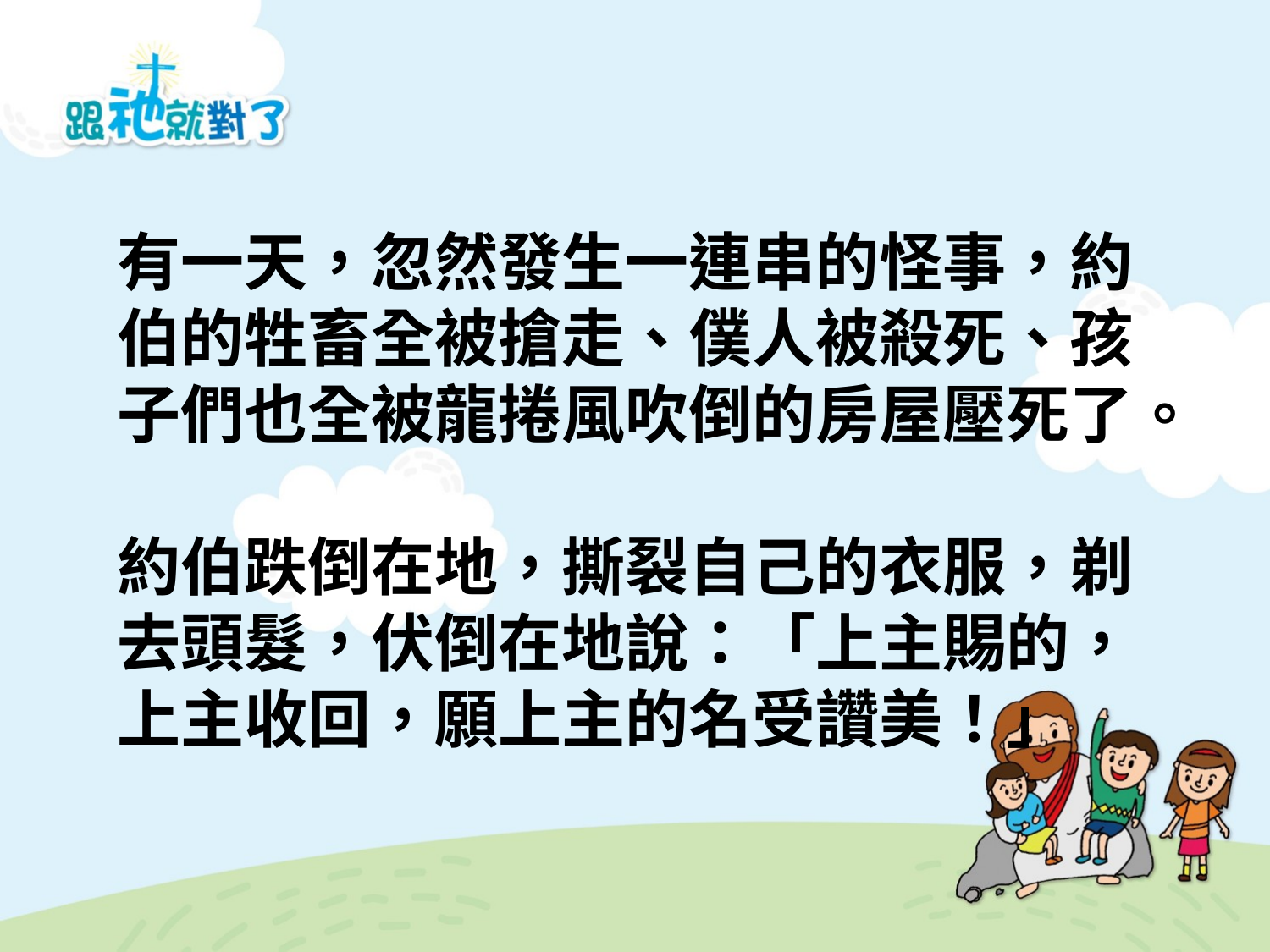

有一天，忽然發生一連串的怪事，約伯的牲畜全被搶走、僕人被殺死、孩子們也全被龍捲風吹倒的房屋壓死了。

約伯跌倒在地，撕裂自己的衣服，剃去頭髮，伏倒在地說：「上主賜的，上主收回，願上主的名受讚美！」